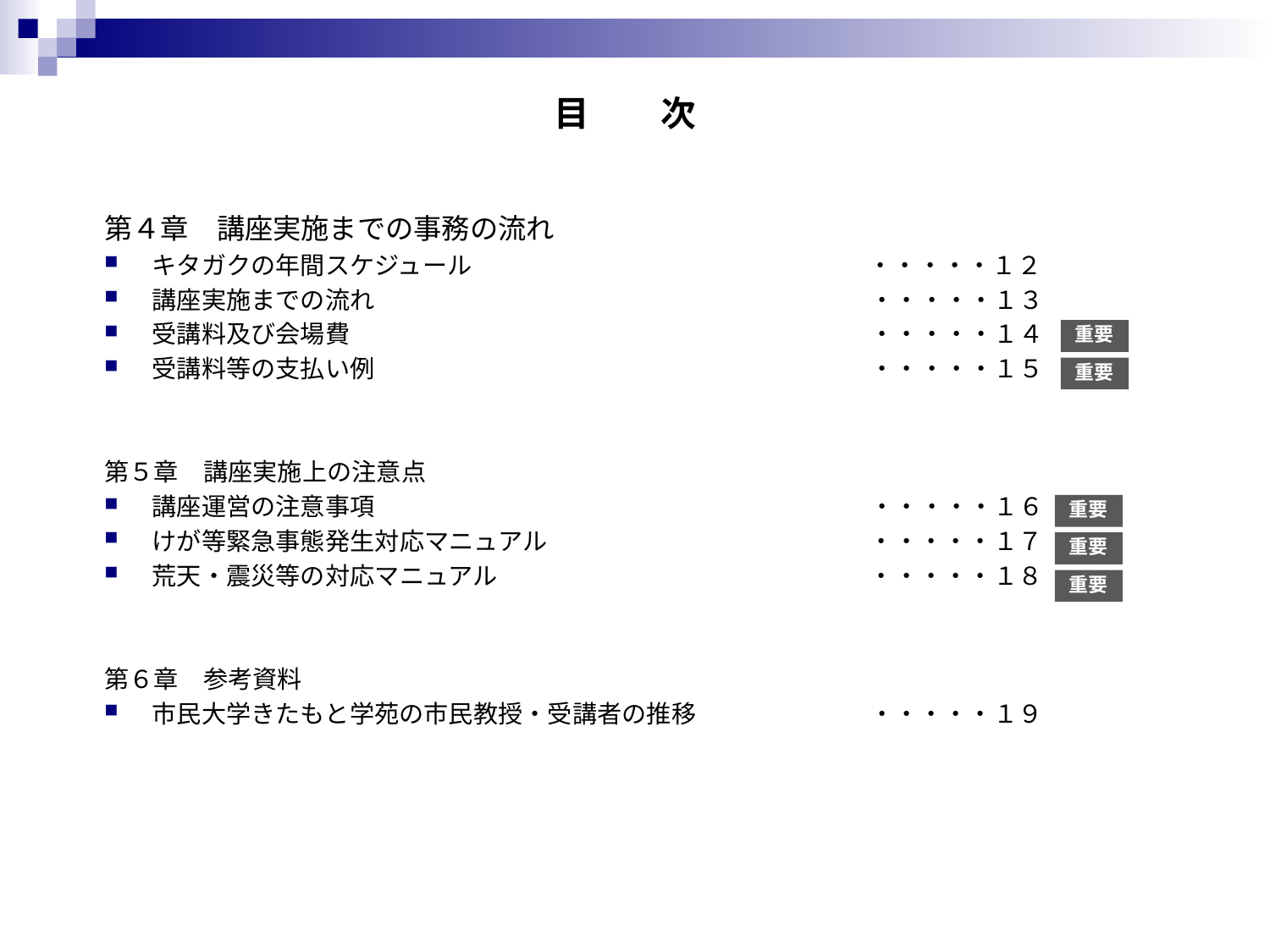

# 目　　次
第４章　講座実施までの事務の流れ
キタガクの年間スケジュール　　　　　　　　　　　　　　　　・・・・・１２
講座実施までの流れ　　　　　　　　　　　　　　　　　　　　・・・・・１３
受講料及び会場費　　　　　　　　　　　　　　　　　　　　　・・・・・１４
受講料等の支払い例　　　　　　　　　　　　　　　　　　　　・・・・・１５

第５章　講座実施上の注意点
講座運営の注意事項　　　　　　　　　　　　　　　　　　　　・・・・・１６
けが等緊急事態発生対応マニュアル　　　　　　　　　　　　　・・・・・１７
荒天・震災等の対応マニュアル　　　　　　　　　　　　　　　・・・・・１８

第６章　参考資料
市民大学きたもと学苑の市民教授・受講者の推移　　　　　　　・・・・・１９
重要
重要
重要
重要
重要